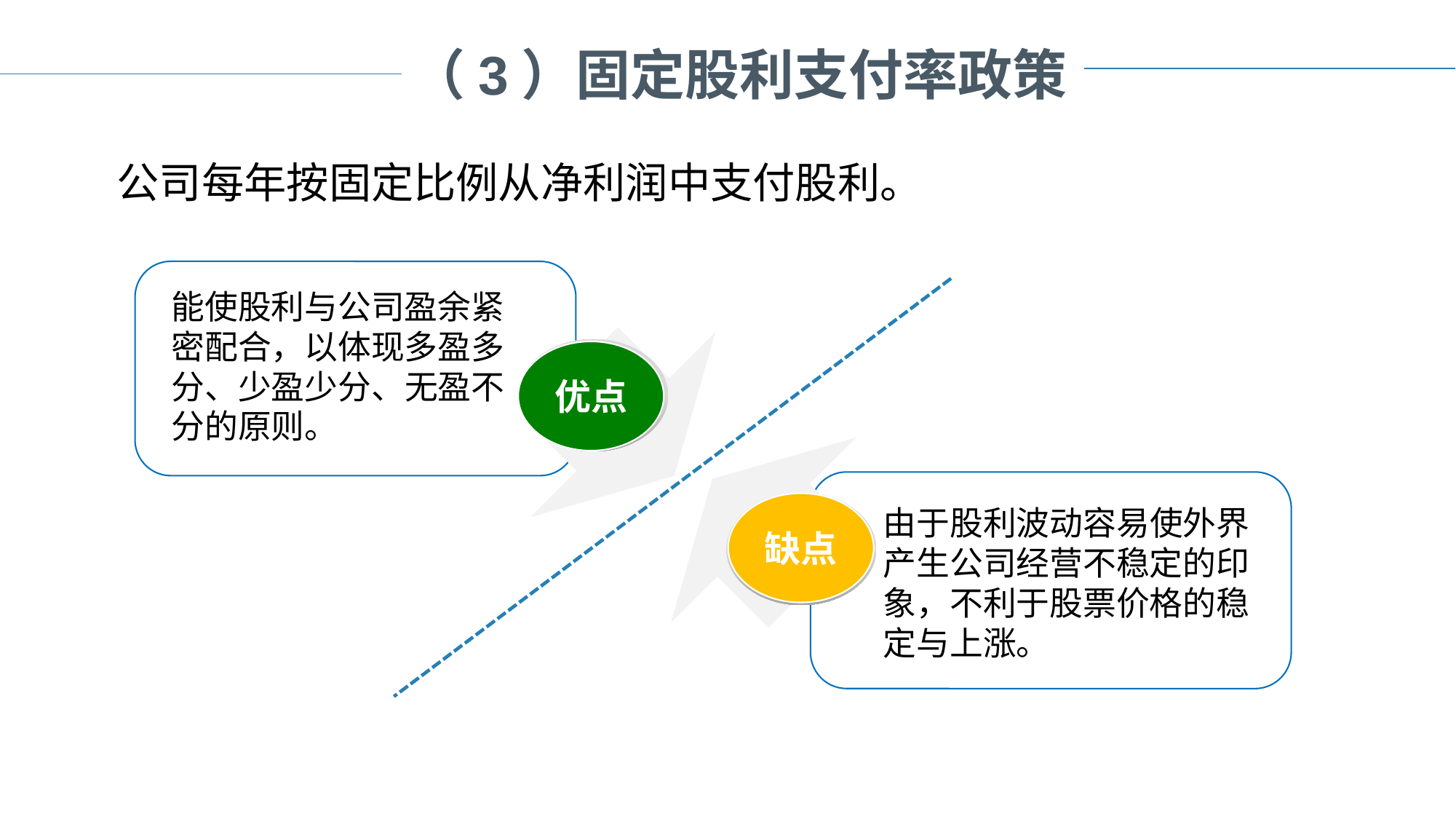

（3）固定股利支付率政策
公司每年按固定比例从净利润中支付股利。

能使股利与公司盈余紧密配合，以体现多盈多分、少盈少分、无盈不分的原则。

优点

缺点
由于股利波动容易使外界产生公司经营不稳定的印象，不利于股票价格的稳定与上涨。